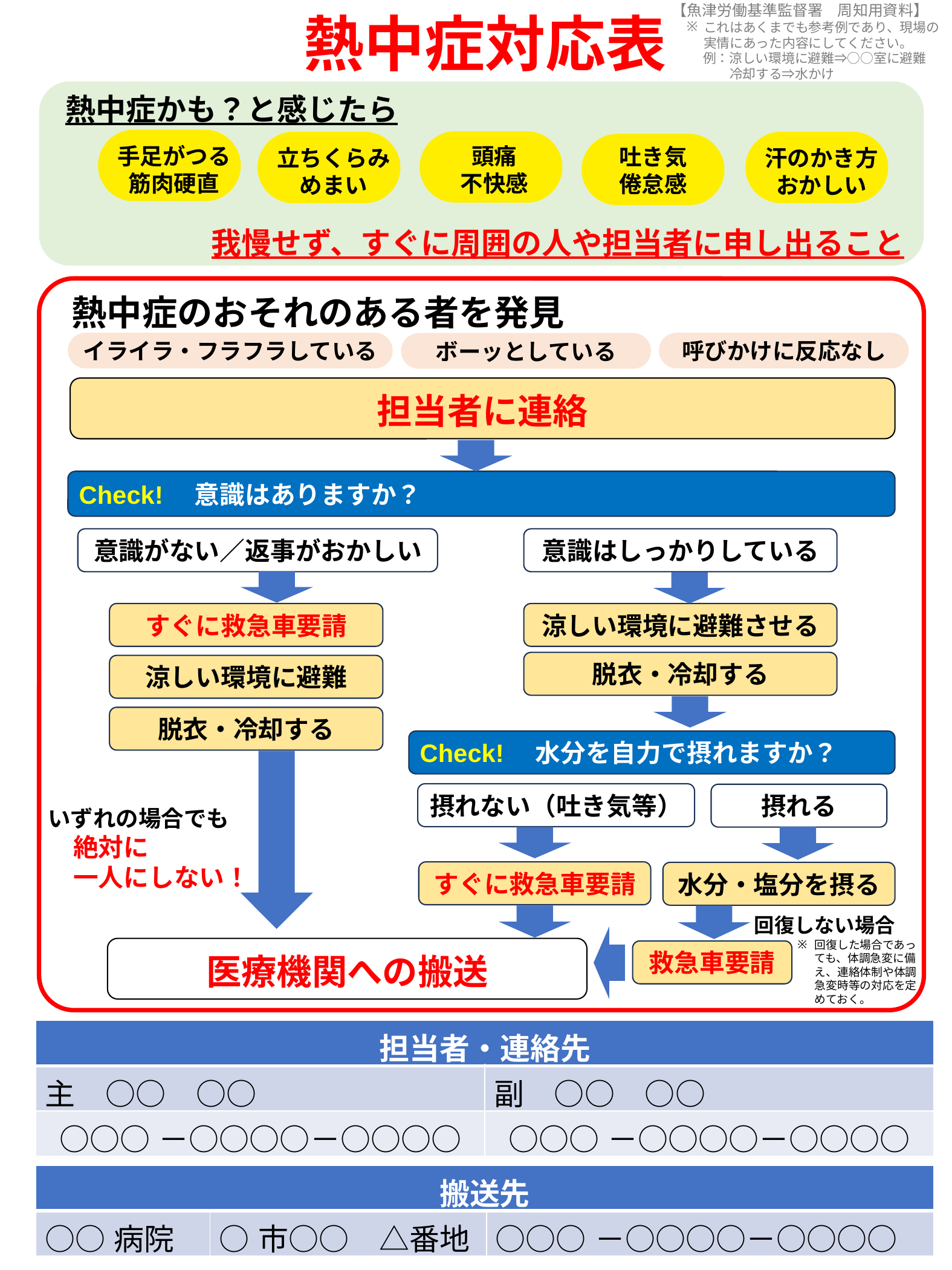

【魚津労働基準監督署　周知用資料】
これはあくまでも参考例であり、現場の実情にあった内容にしてください。
例：涼しい環境に避難⇒○○室に避難
熱中症対応表
冷却する⇒水かけ

熱中症かも？と感じたら

頭痛
不快感
手足がつる
筋肉硬直
吐き気
倦怠感
汗のかき方
おかしい
立ちくらみ
めまい
我慢せず、すぐに周囲の人や担当者に申し出ること

熱中症のおそれのある者を発見
イライラ・フラフラしている
呼びかけに反応なし
ボーッとしている
担当者に連絡

Check!　意識はありますか？
あれっ、
何かおかしい
意識がない／返事がおかしい
意識はしっかりしている

すぐに救急車要請
涼しい環境に避難させる
脱衣・冷却する
涼しい環境に避難

脱衣・冷却する
Check!　水分を自力で摂れますか？

摂れない（吐き気等）
摂れる
いずれの場合でも
　絶対に
　一人にしない！

すぐに救急車要請
水分・塩分を摂る

回復しない場合
医療機関への搬送
救急車要請

回復した場合であっても、体調急変に備え、連絡体制や体調急変時等の対応を定めておく。
| 担当者・連絡先 |  |
| --- | --- |
| 主　○○　○○ | 副　○○　○○ |
| ○○○－○○○○－○○○○ | ○○○－○○○○－○○○○ |
| 搬送先 |  |  |
| --- | --- | --- |
| ○○病院 | ○市○○　△番地 | ○○○－○○○○－○○○○ |